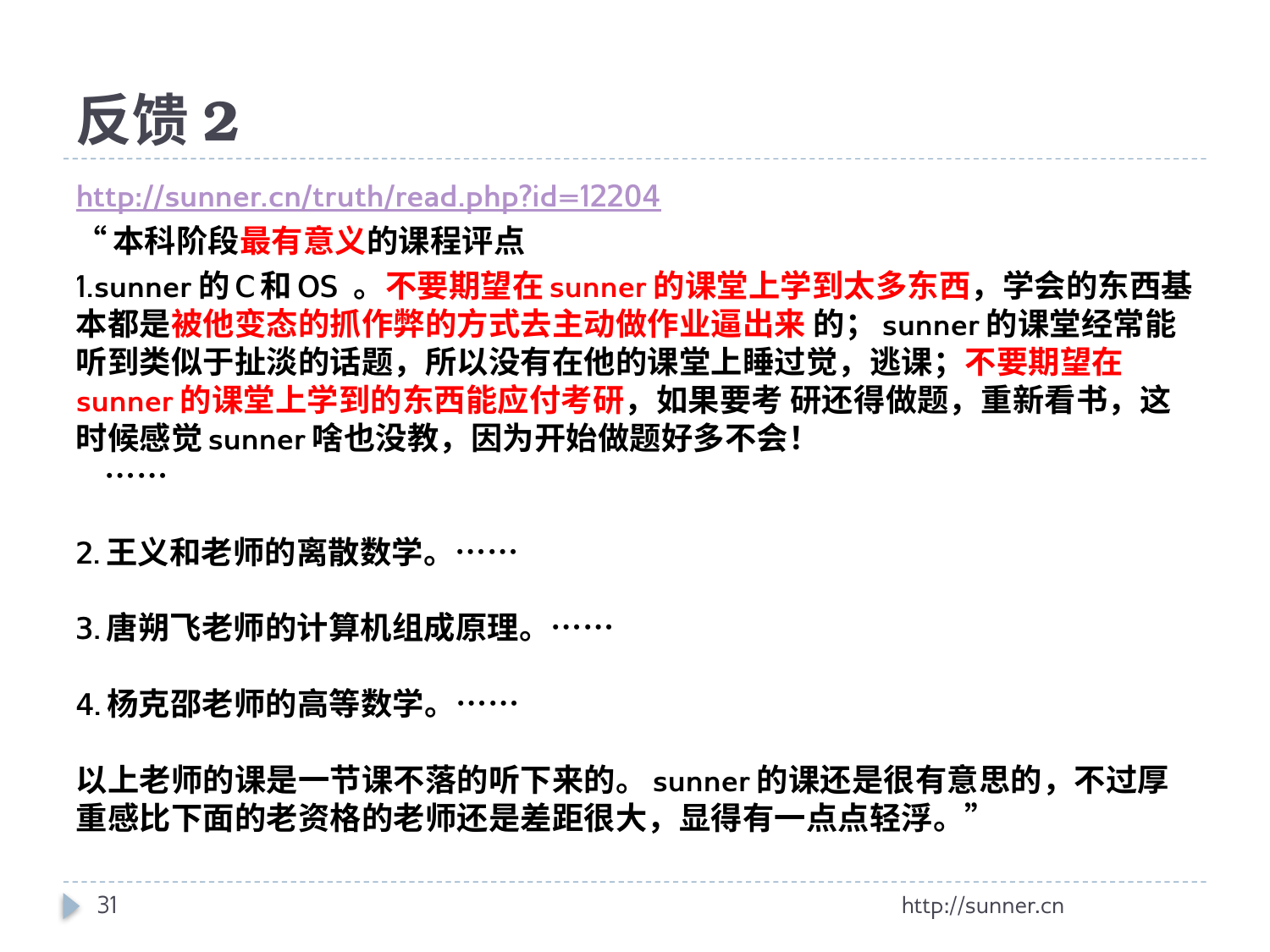

# 反馈2
http://sunner.cn/truth/read.php?id=12204
“本科阶段最有意义的课程评点
1.sunner的C和OS 。不要期望在sunner的课堂上学到太多东西，学会的东西基本都是被他变态的抓作弊的方式去主动做作业逼出来 的；sunner的课堂经常能听到类似于扯淡的话题，所以没有在他的课堂上睡过觉，逃课；不要期望在sunner的课堂上学到的东西能应付考研，如果要考 研还得做题，重新看书，这时候感觉sunner啥也没教，因为开始做题好多不会！
    ……
2.王义和老师的离散数学。……
3.唐朔飞老师的计算机组成原理。……
4.杨克邵老师的高等数学。……
以上老师的课是一节课不落的听下来的。sunner的课还是很有意思的，不过厚重感比下面的老资格的老师还是差距很大，显得有一点点轻浮。”
31
http://sunner.cn